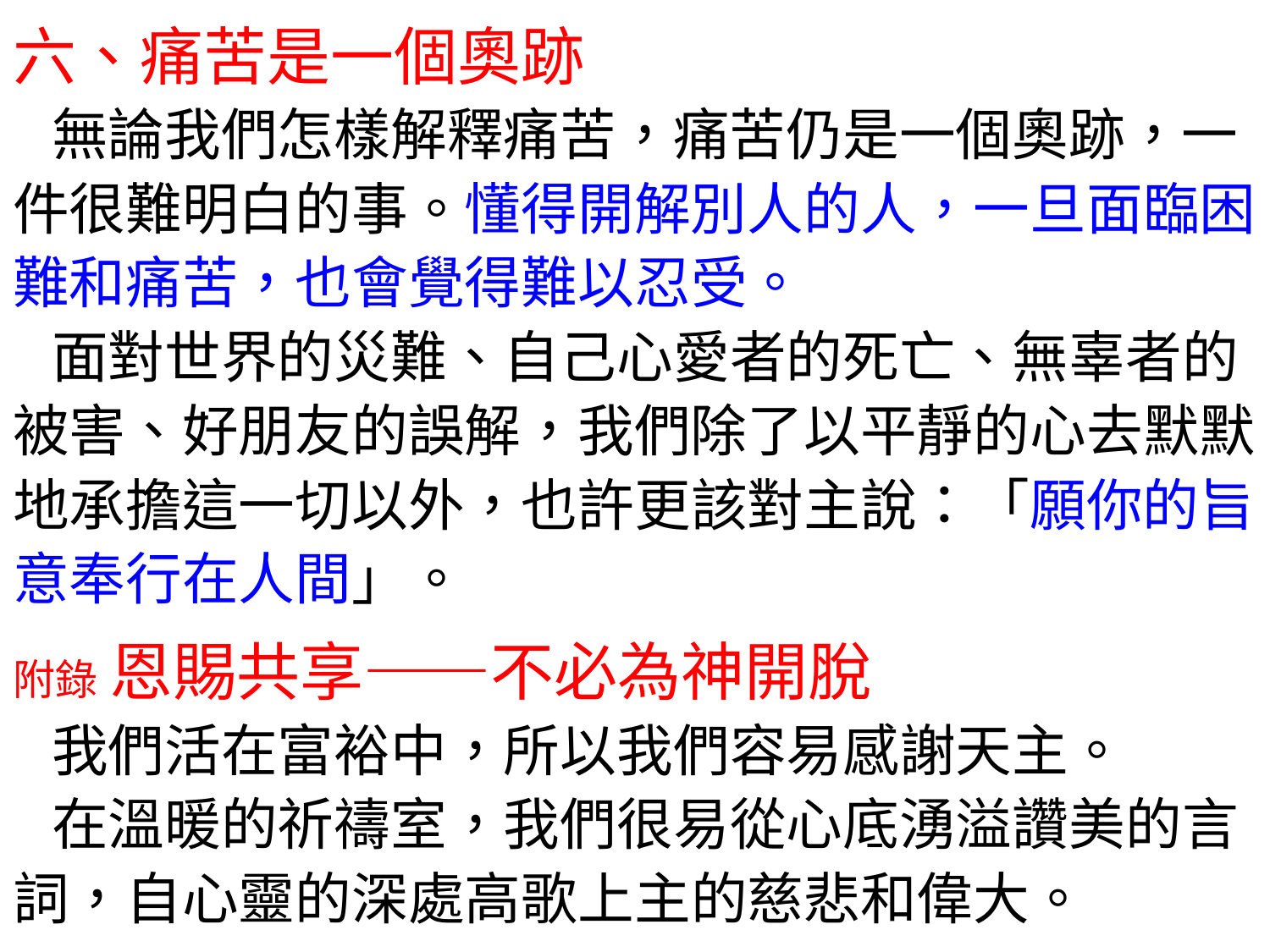

六、痛苦是一個奧跡
  無論我們怎樣解釋痛苦，痛苦仍是一個奧跡，一件很難明白的事。懂得開解別人的人，一旦面臨困難和痛苦，也會覺得難以忍受。
  面對世界的災難、自己心愛者的死亡、無辜者的被害、好朋友的誤解，我們除了以平靜的心去默默地承擔這一切以外，也許更該對主說：「願你的旨意奉行在人間」。
附錄 恩賜共享——不必為神開脫
  我們活在富裕中，所以我們容易感謝天主。
  在溫暖的祈禱室，我們很易從心底湧溢讚美的言詞，自心靈的深處高歌上主的慈悲和偉大。